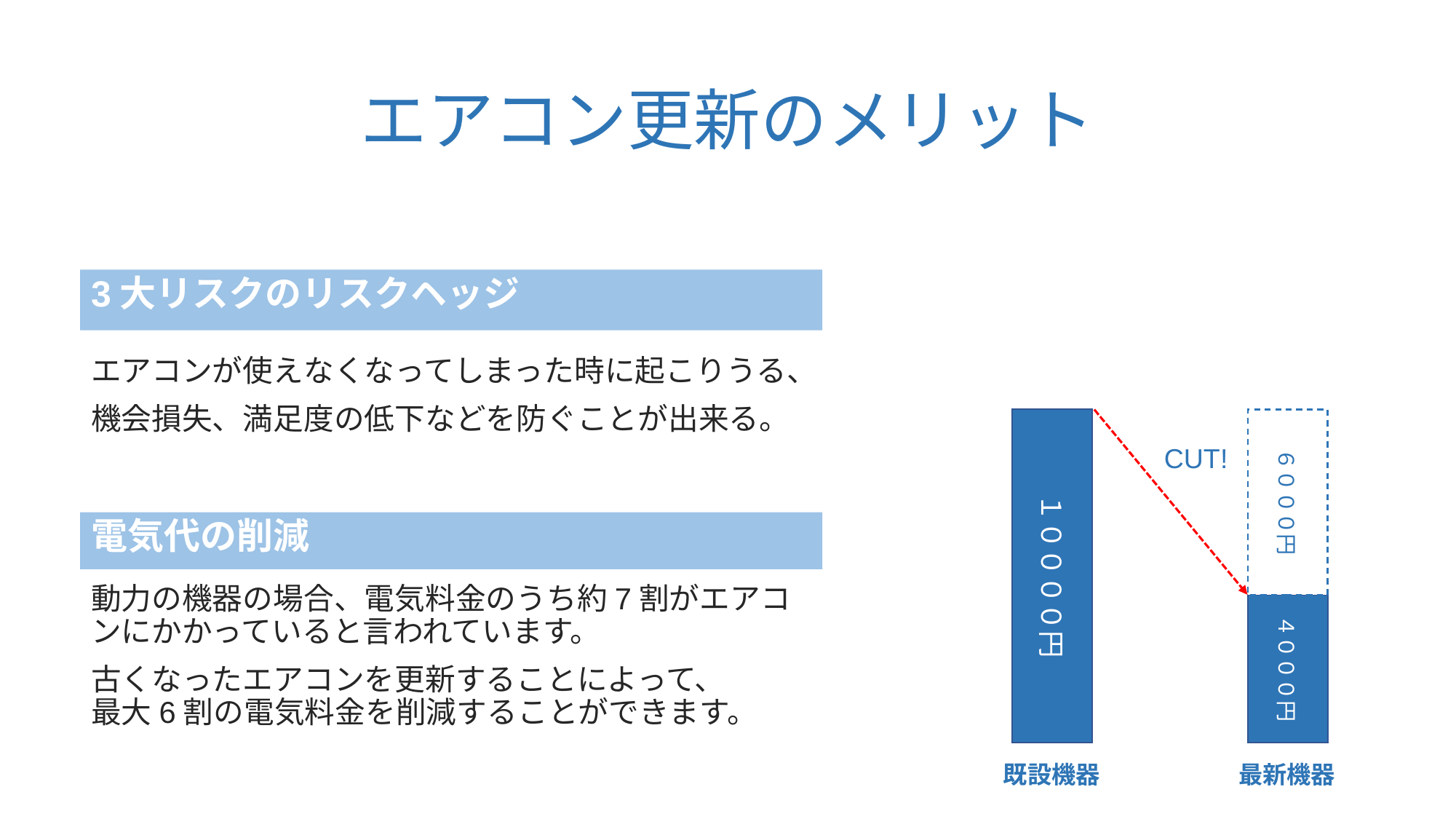

# エアコン更新のメリット
3大リスクのリスクヘッジ

エアコンが使えなくなってしまった時に起こりうる、
機会損失、満足度の低下などを防ぐことが出来る。
１００００円
６０００円
CUT!
電気代の削減
動力の機器の場合、電気料金のうち約7割がエアコンにかかっていると言われています。
古くなったエアコンを更新することによって、
最大6割の電気料金を削減することができます。
４０００円
既設機器
最新機器